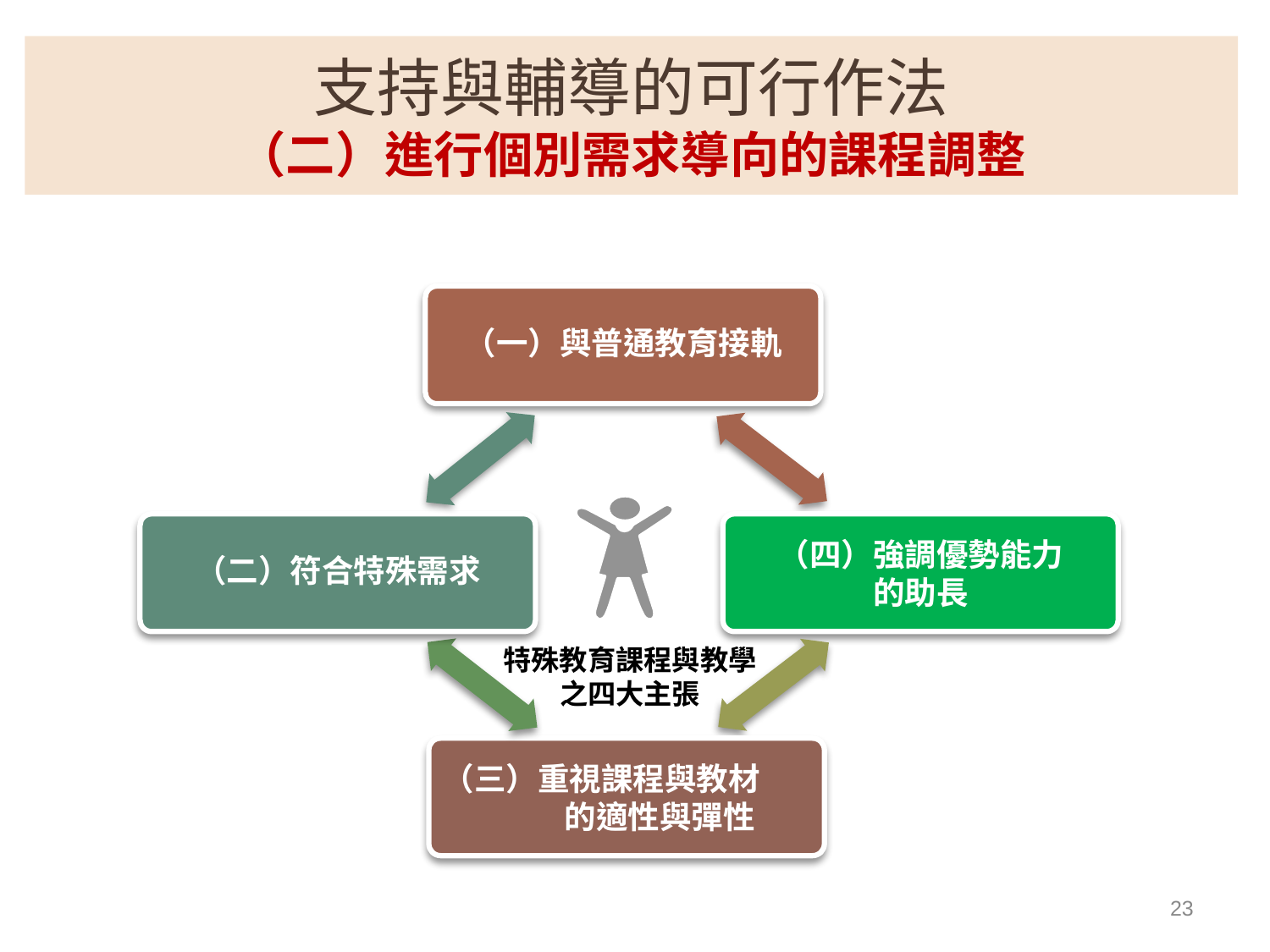

支持與輔導的可行作法
（二）進行個別需求導向的課程調整
（一）與普通教育接軌

（二）符合特殊需求
（四）強調優勢能力
的助長
特殊教育課程與教學之四大主張

（三）重視課程與教材
                的適性與彈性
23